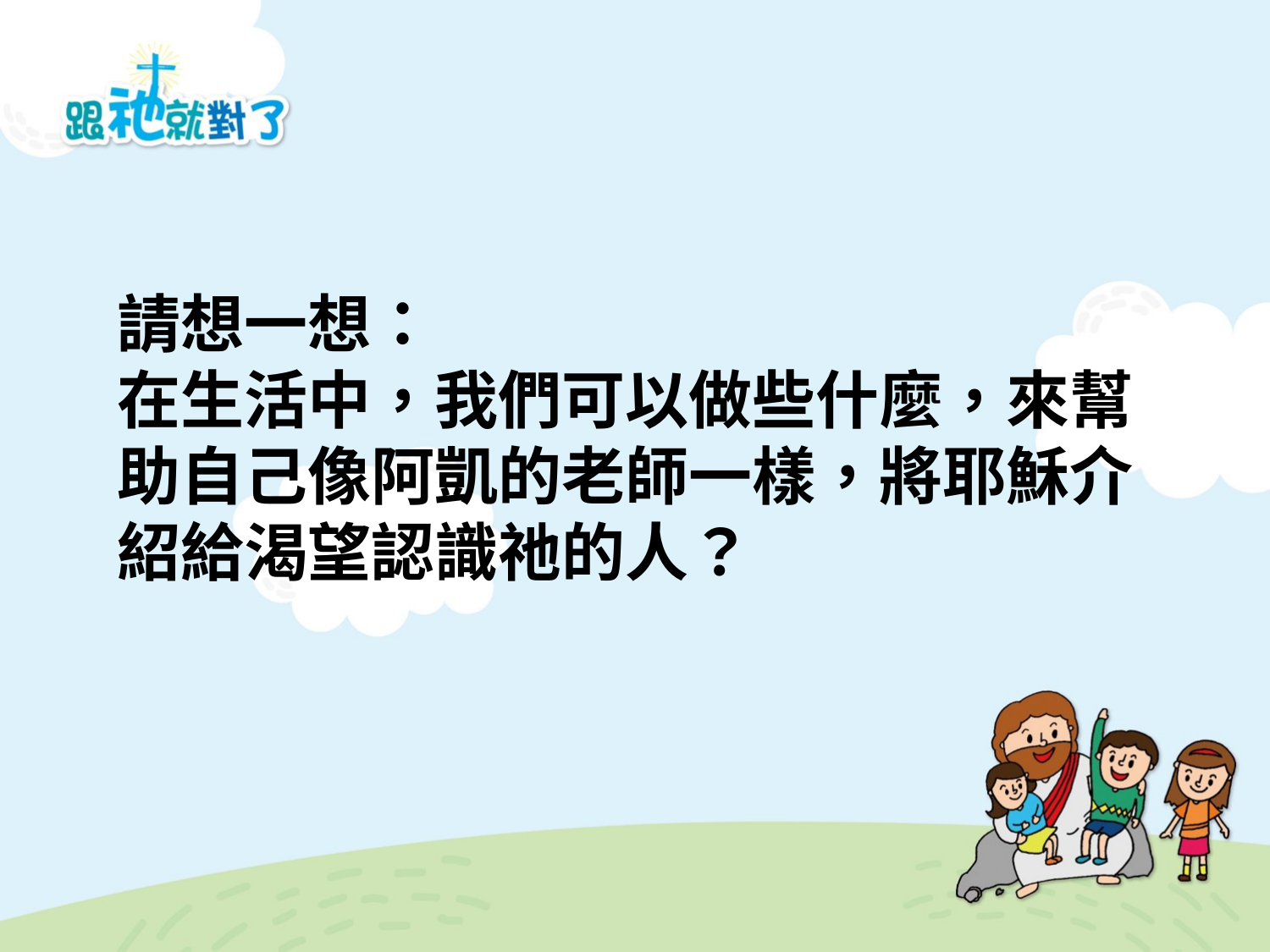

請想一想：
在生活中，我們可以做些什麼，來幫助自己像阿凱的老師一樣，將耶穌介紹給渴望認識祂的人？